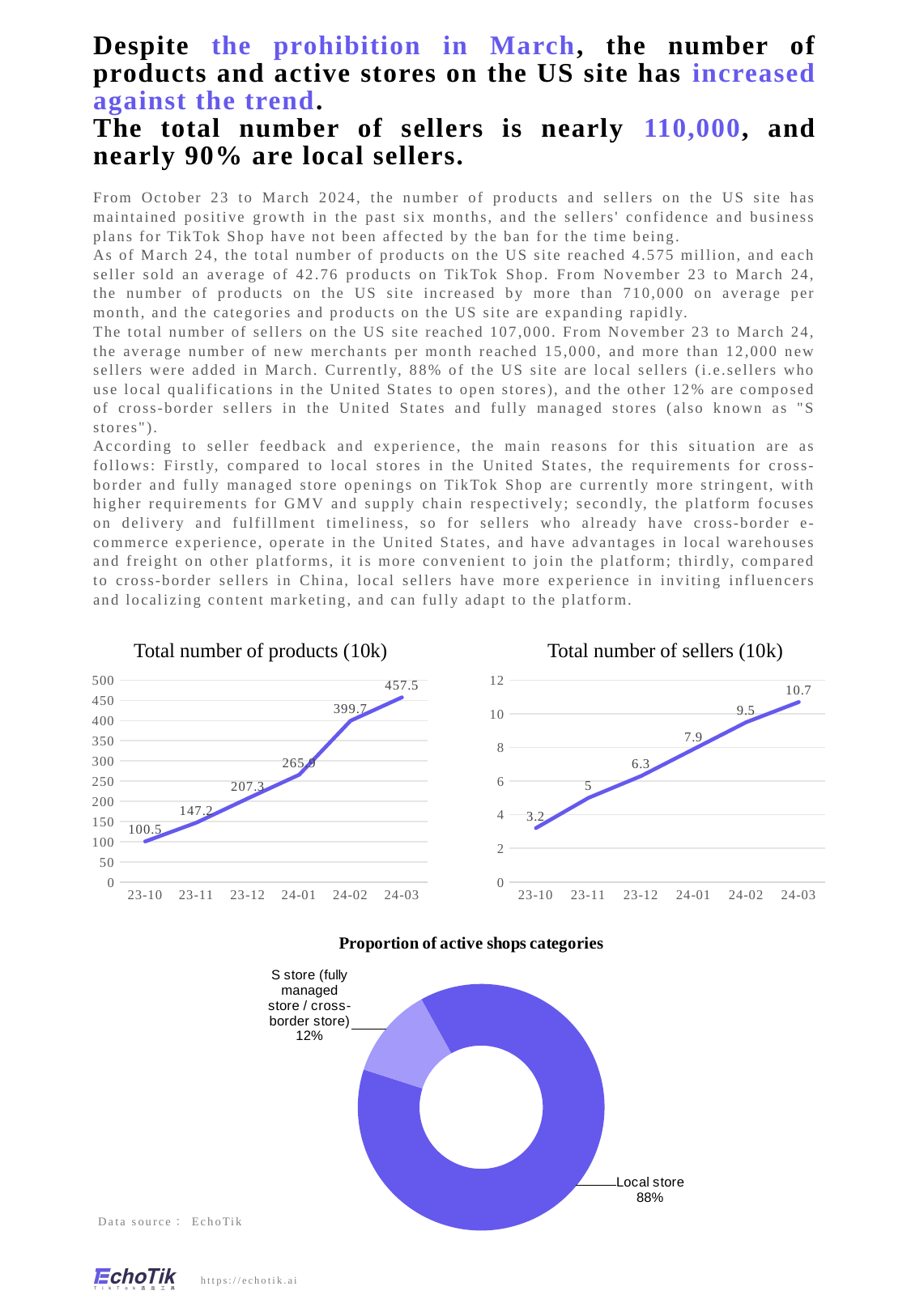

Despite the prohibition in March, the number of products and active stores on the US site has increased against the trend.
The total number of sellers is nearly 110,000, and nearly 90% are local sellers.
From October 23 to March 2024, the number of products and sellers on the US site has maintained positive growth in the past six months, and the sellers' confidence and business plans for TikTok Shop have not been affected by the ban for the time being.
As of March 24, the total number of products on the US site reached 4.575 million, and each seller sold an average of 42.76 products on TikTok Shop. From November 23 to March 24, the number of products on the US site increased by more than 710,000 on average per month, and the categories and products on the US site are expanding rapidly.
The total number of sellers on the US site reached 107,000. From November 23 to March 24, the average number of new merchants per month reached 15,000, and more than 12,000 new sellers were added in March. Currently, 88% of the US site are local sellers (i.e.sellers who use local qualifications in the United States to open stores), and the other 12% are composed of cross-border sellers in the United States and fully managed stores (also known as "S stores").
According to seller feedback and experience, the main reasons for this situation are as follows: Firstly, compared to local stores in the United States, the requirements for cross-border and fully managed store openings on TikTok Shop are currently more stringent, with higher requirements for GMV and supply chain respectively; secondly, the platform focuses on delivery and fulfillment timeliness, so for sellers who already have cross-border e-commerce experience, operate in the United States, and have advantages in local warehouses and freight on other platforms, it is more convenient to join the platform; thirdly, compared to cross-border sellers in China, local sellers have more experience in inviting influencers and localizing content marketing, and can fully adapt to the platform.
Total number of products (10k)
Total number of sellers (10k)

### Chart

| Category | 卖家总数量（万） |
|---|---|
| 23-10 | 3.2 |
| 23-11 | 5.0 |
| 23-12 | 6.3 |
| 24-01 | 7.9 |
| 24-02 | 9.5 |
| 24-03 | 10.7 |

### Chart

| Category | 商品总数量（万） |
|---|---|
| 23-10 | 100.5 |
| 23-11 | 147.2 |
| 23-12 | 207.3 |
| 24-01 | 265.9 |
| 24-02 | 399.7 |
| 24-03 | 457.5 |

### Chart: Proportion of active shops categories

| Category | 动销数量 |
|---|---|
| 本地 | 88000.0 |
| S店/跨境 | 12000.0 |
Data source：EchoTik